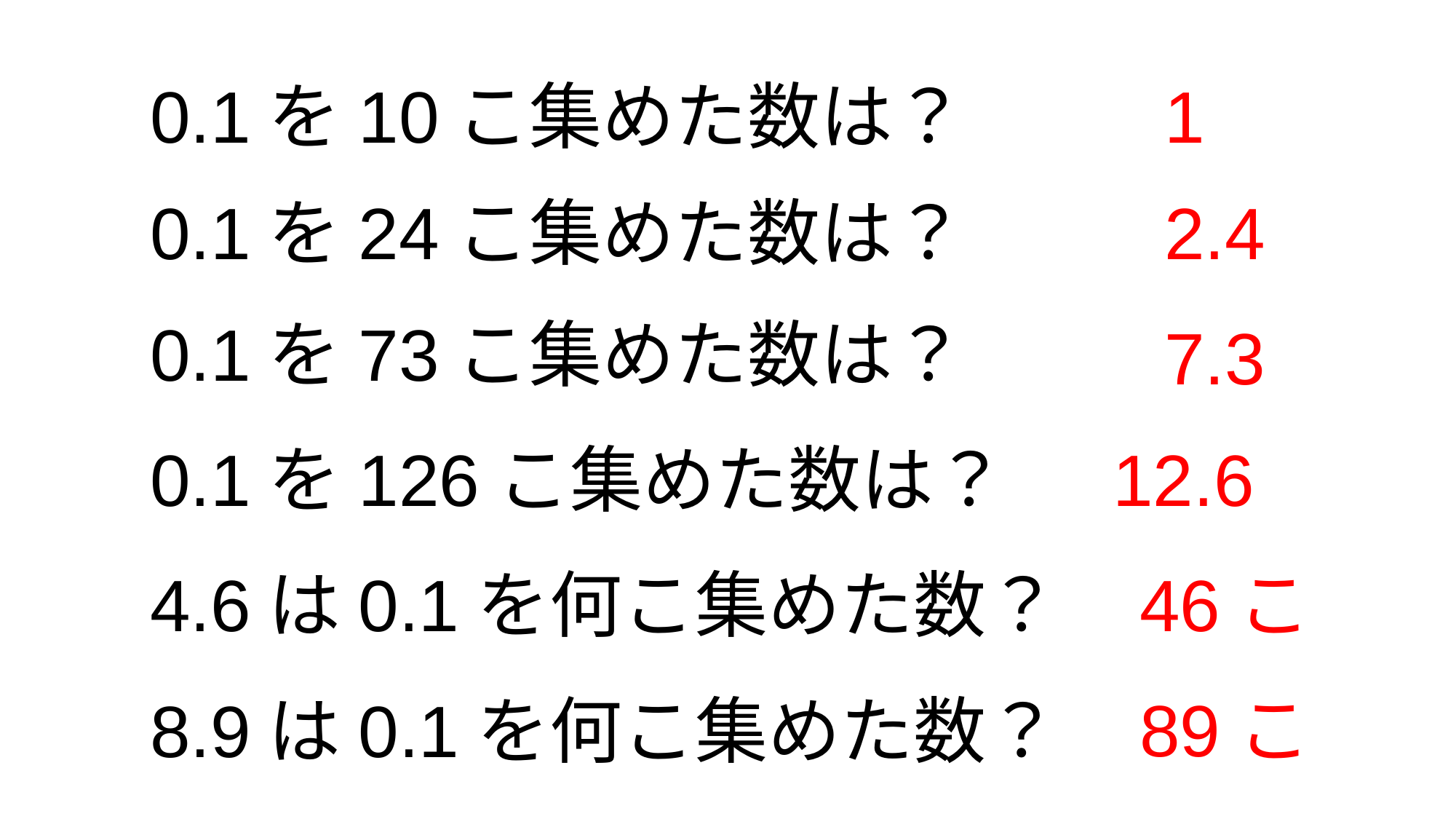

0.1を10こ集めた数は？
1
0.1を24こ集めた数は？
2.4
0.1を73こ集めた数は？
7.3
12.6
0.1を126こ集めた数は？
46こ
4.6は0.1を何こ集めた数？
89こ
8.9は0.1を何こ集めた数？